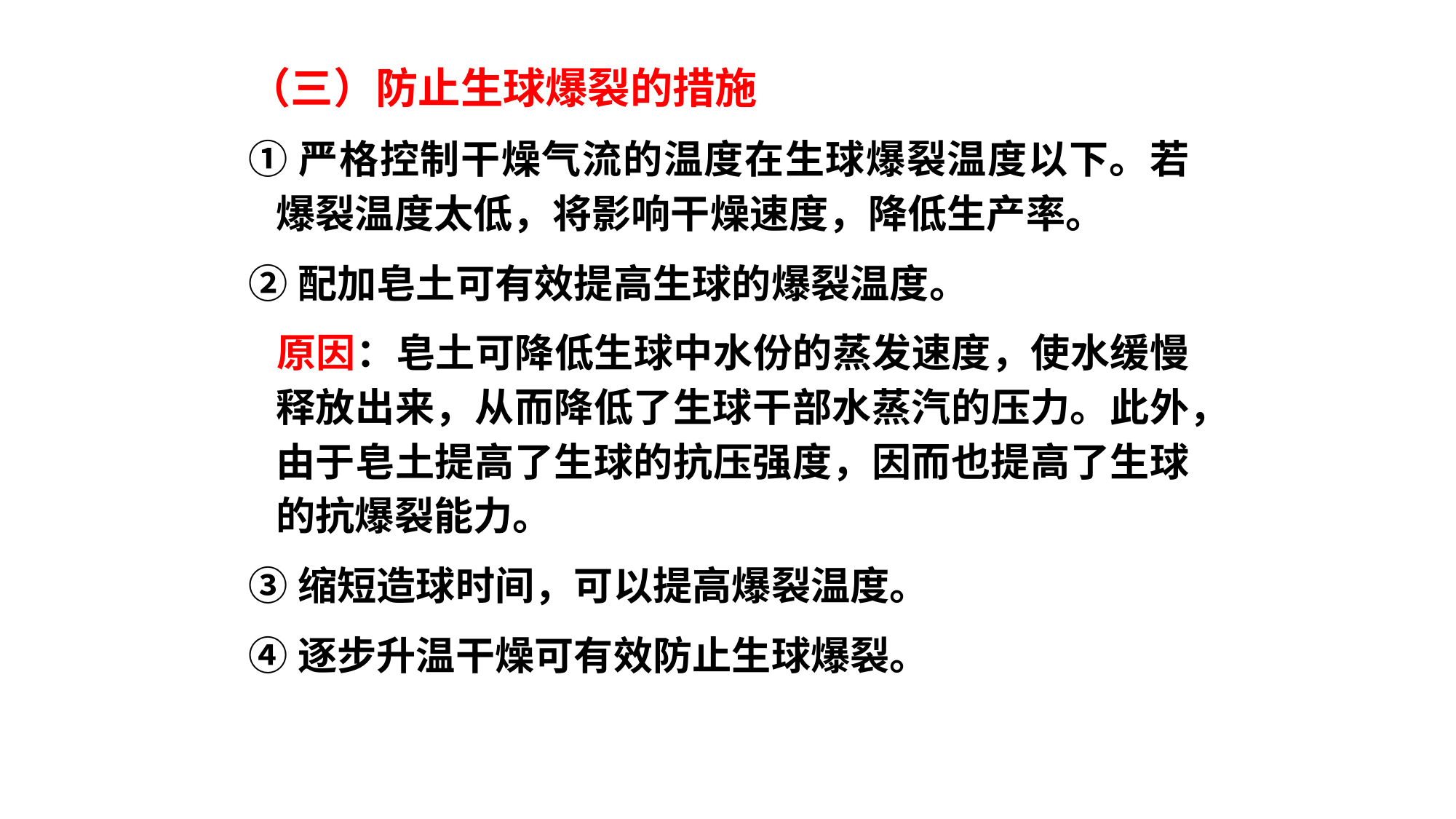

（三）防止生球爆裂的措施
①严格控制干燥气流的温度在生球爆裂温度以下。若爆裂温度太低，将影响干燥速度，降低生产率。
②配加皂土可有效提高生球的爆裂温度。
  原因：皂土可降低生球中水份的蒸发速度，使水缓慢释放出来，从而降低了生球干部水蒸汽的压力。此外，由于皂土提高了生球的抗压强度，因而也提高了生球的抗爆裂能力。
③缩短造球时间，可以提高爆裂温度。
④逐步升温干燥可有效防止生球爆裂。

35